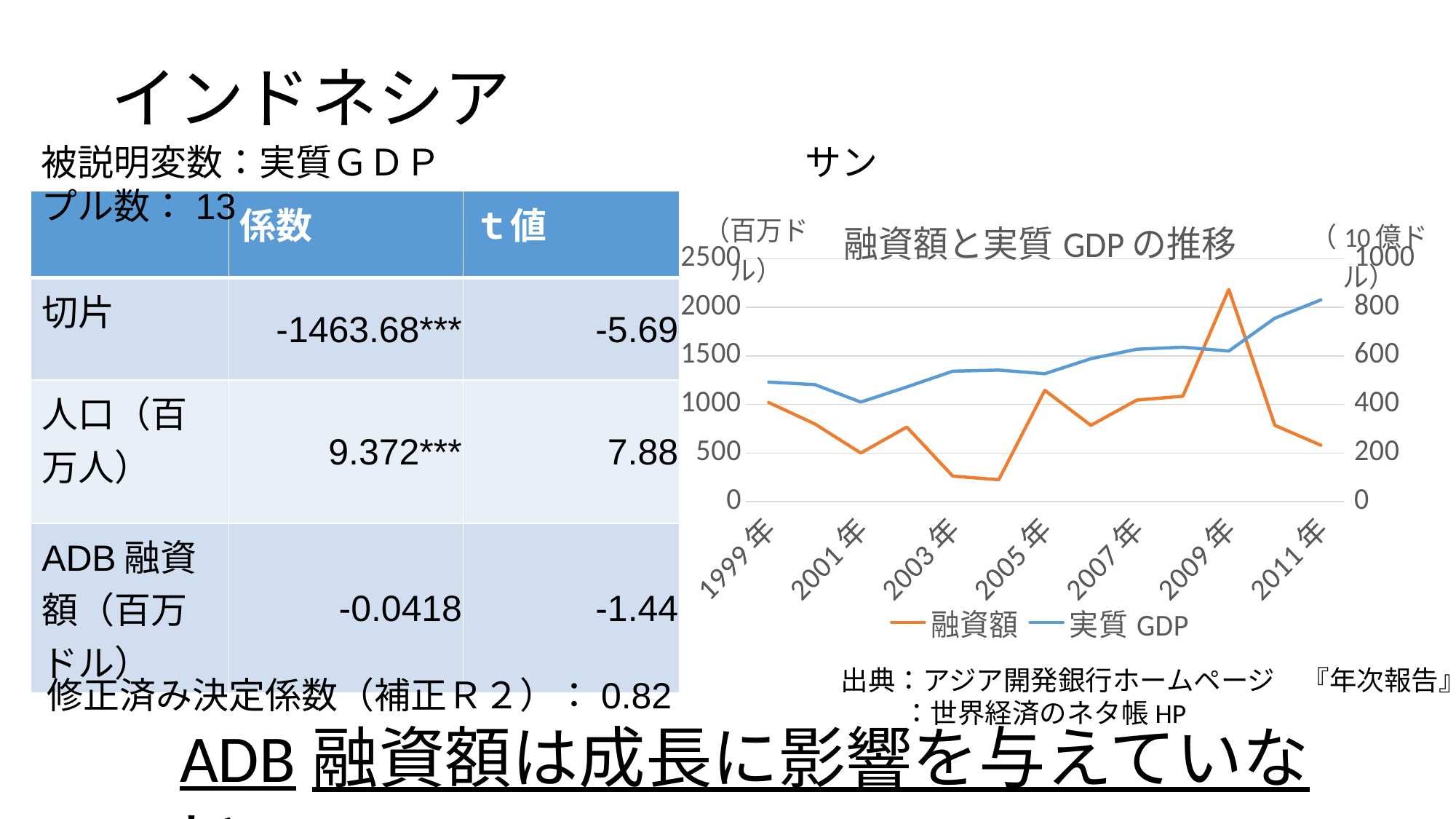

# インドネシア
被説明変数：実質ＧＤＰ　　　　　　　　　　サンプル数：13

### Chart: 融資額と実質GDPの推移

| Category | 融資額 | 実質GDP |
|---|---|---|
| 1999年 | 1020.0 | 492.1734070410242 |
| 2000年 | 800.0 | 481.82550335570465 |
| 2001年 | 500.0 | 409.9365750528541 |
| 2002年 | 767.22 | 472.0718722271518 |
| 2003年 | 261.6 | 537.0689655172414 |
| 2004年 | 225.0 | 541.5730337078652 |
| 2005年 | 1145.69 | 526.6350389698407 |
| 2006年 | 784.8 | 588.5786425070548 |
| 2007年 | 1045.0 | 627.5226908702616 |
| 2008年 | 1085.0 | 635.7614386524016 |
| 2009年 | 2184.2 | 619.944182052383 |
| 2010年 | 785.0 | 755.26 |
| 2011年 | 580.0 | 830.5480599236997 |
|  | 係数 | ｔ値 |
| --- | --- | --- |
| 切片 | -1463.68\*\*\* | -5.69 |
| 人口（百万人） | 9.372\*\*\* | 7.88 |
| ADB融資額（百万ドル） | -0.0418 | -1.44 |
出典：アジア開発銀行ホームページ　『年次報告』
         ：世界経済のネタ帳HP
修正済み決定係数（補正Ｒ２）：0.82
ADB融資額は成長に影響を与えていない